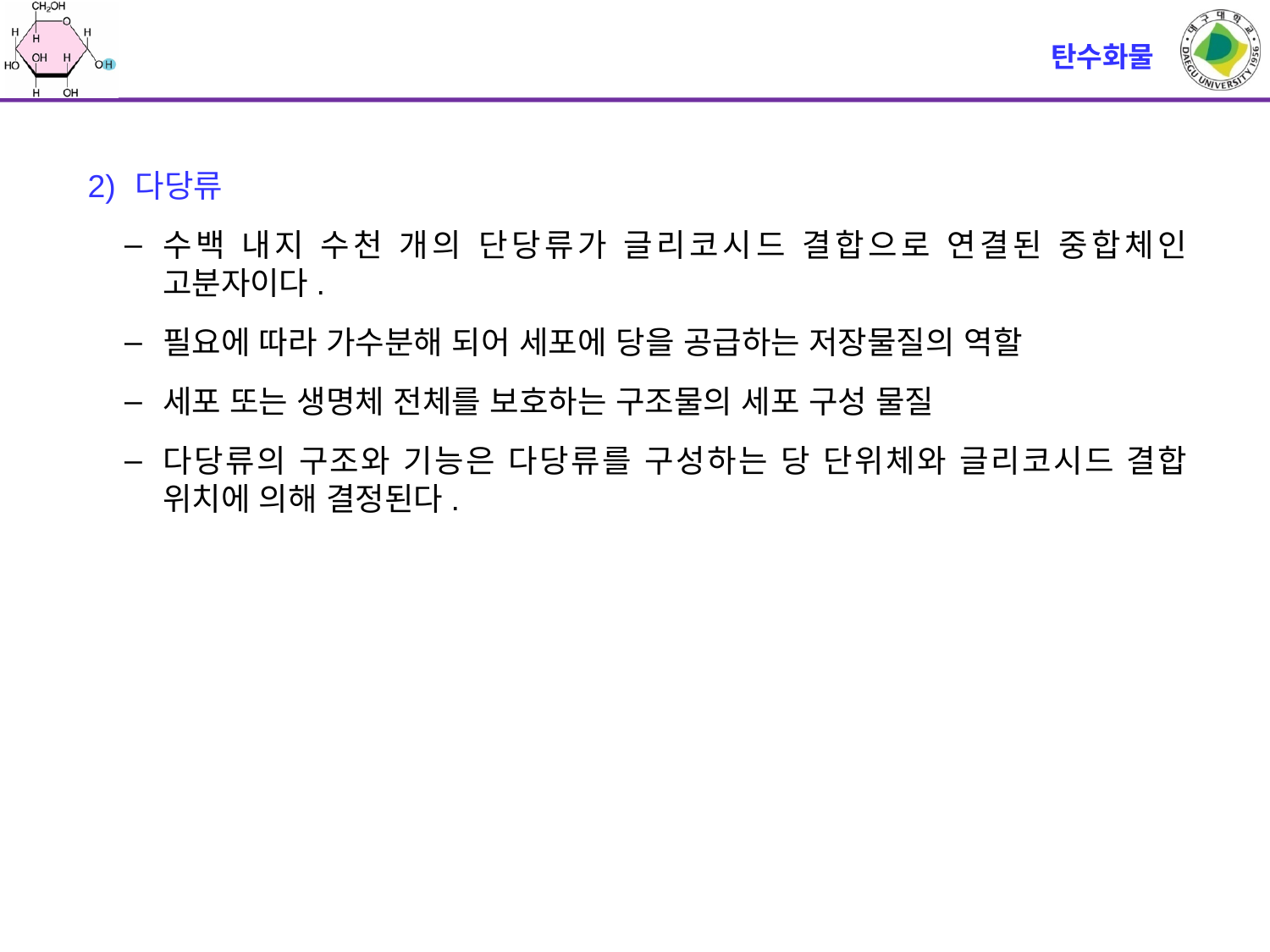

# 탄수화물
다당류
수백 내지 수천 개의 단당류가 글리코시드 결합으로 연결된 중합체인 고분자이다.
필요에 따라 가수분해 되어 세포에 당을 공급하는 저장물질의 역할
세포 또는 생명체 전체를 보호하는 구조물의 세포 구성 물질
다당류의 구조와 기능은 다당류를 구성하는 당 단위체와 글리코시드 결합 위치에 의해 결정된다.